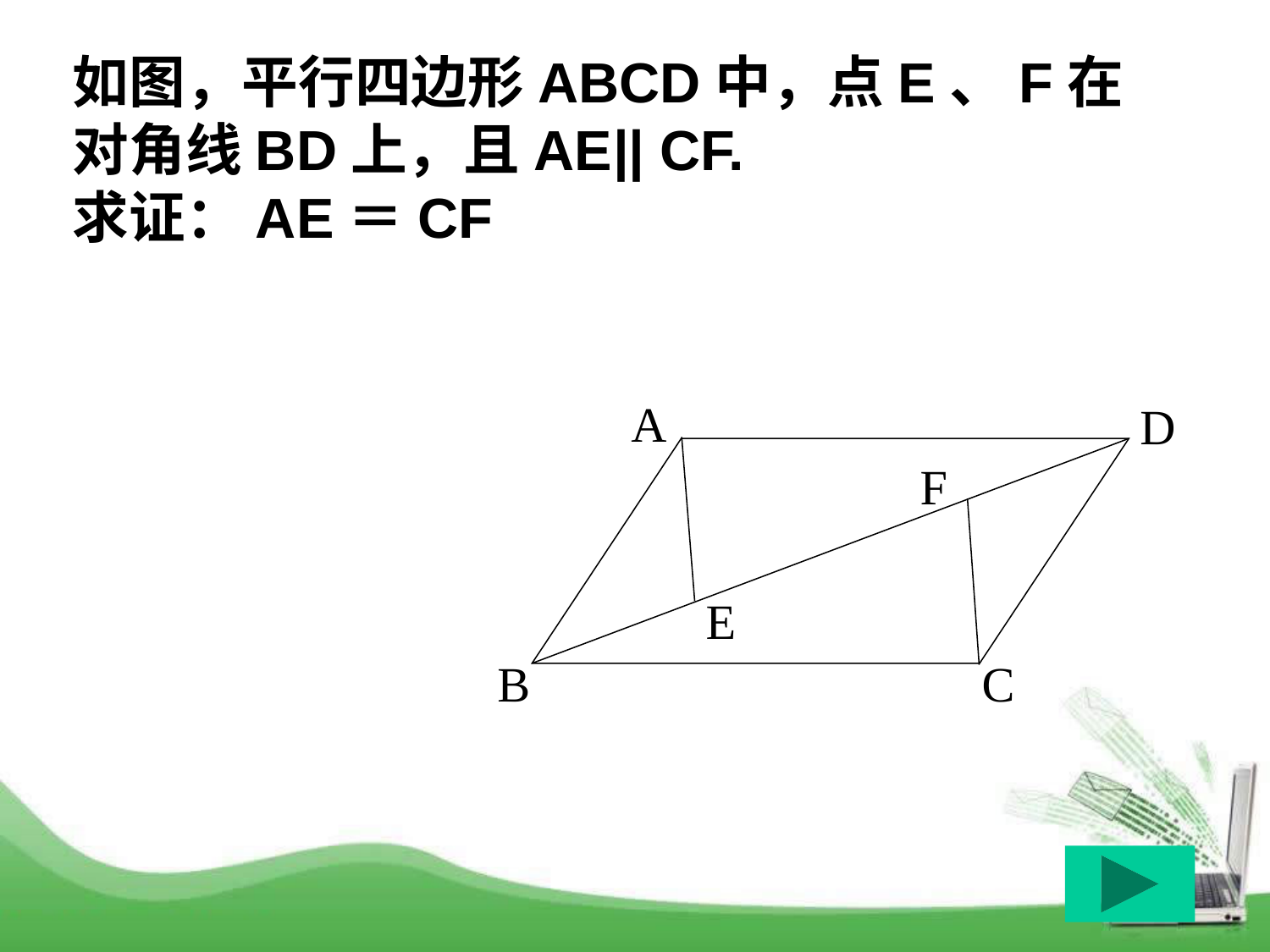

如图，平行四边形ABCD中，点E、F在对角线BD上，且AE|| CF.
求证：AE＝CF
A
D

F

E
B
C